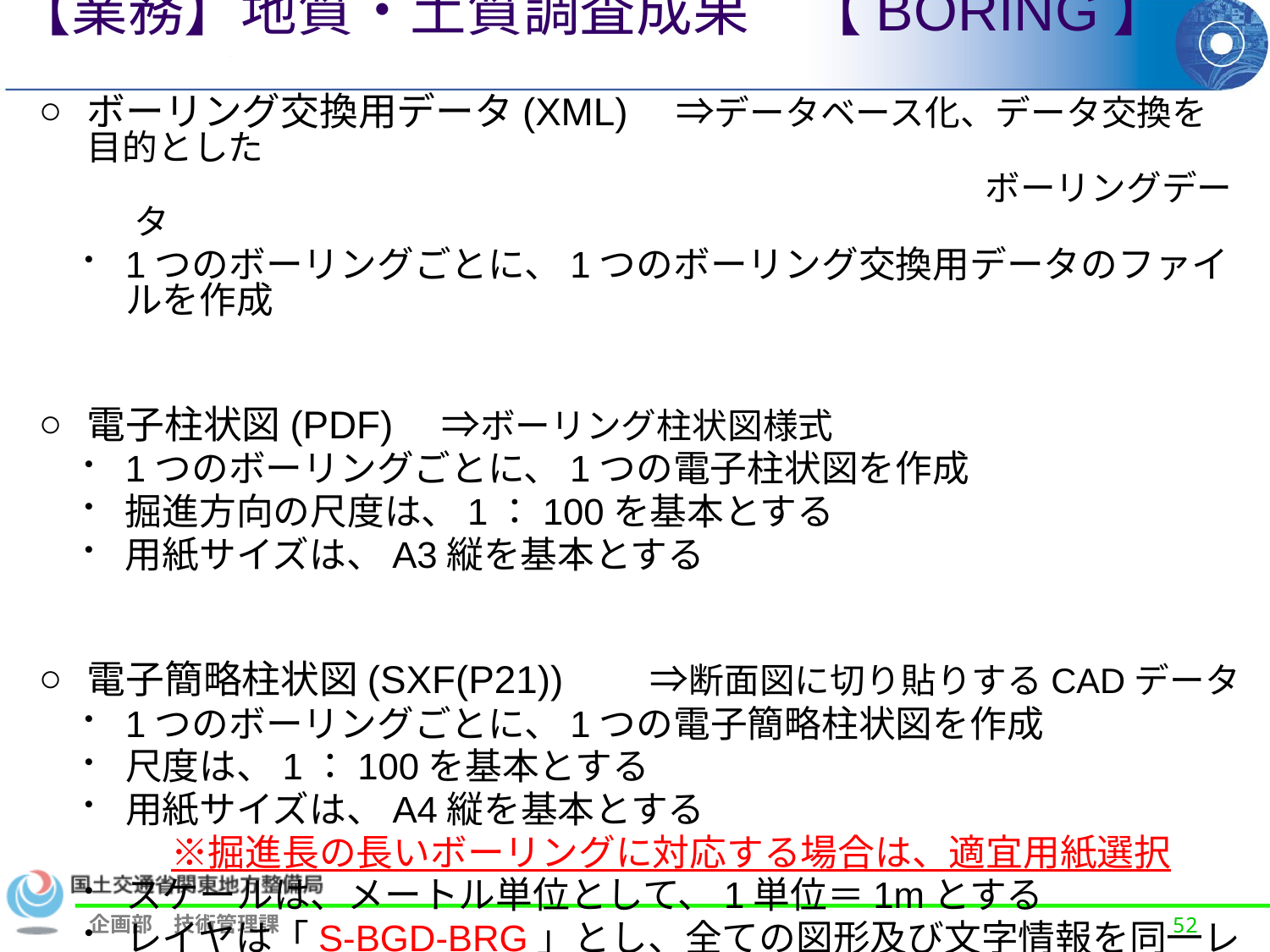

【業務】地質・土質調査成果　【BORING】
ボーリング交換用データ(XML)　⇒データベース化、データ交換を目的とした
　　　　　　　　　　　　　　　　　　　　　　　　 　 ボーリングデータ
1つのボーリングごとに、1つのボーリング交換用データのファイルを作成

電子柱状図(PDF)　⇒ボーリング柱状図様式
1つのボーリングごとに、1つの電子柱状図を作成
掘進方向の尺度は、1：100を基本とする
用紙サイズは、A3縦を基本とする

電子簡略柱状図(SXF(P21))　　⇒断面図に切り貼りするCADデータ
1つのボーリングごとに、1つの電子簡略柱状図を作成
尺度は、1：100を基本とする
用紙サイズは、A4縦を基本とする
　※掘進長の長いボーリングに対応する場合は、適宜用紙選択
スケールは、メートル単位として、1単位＝1mとする
レイヤは「S-BGD-BRG」とし、全ての図形及び文字情報を同一レイヤに格納する